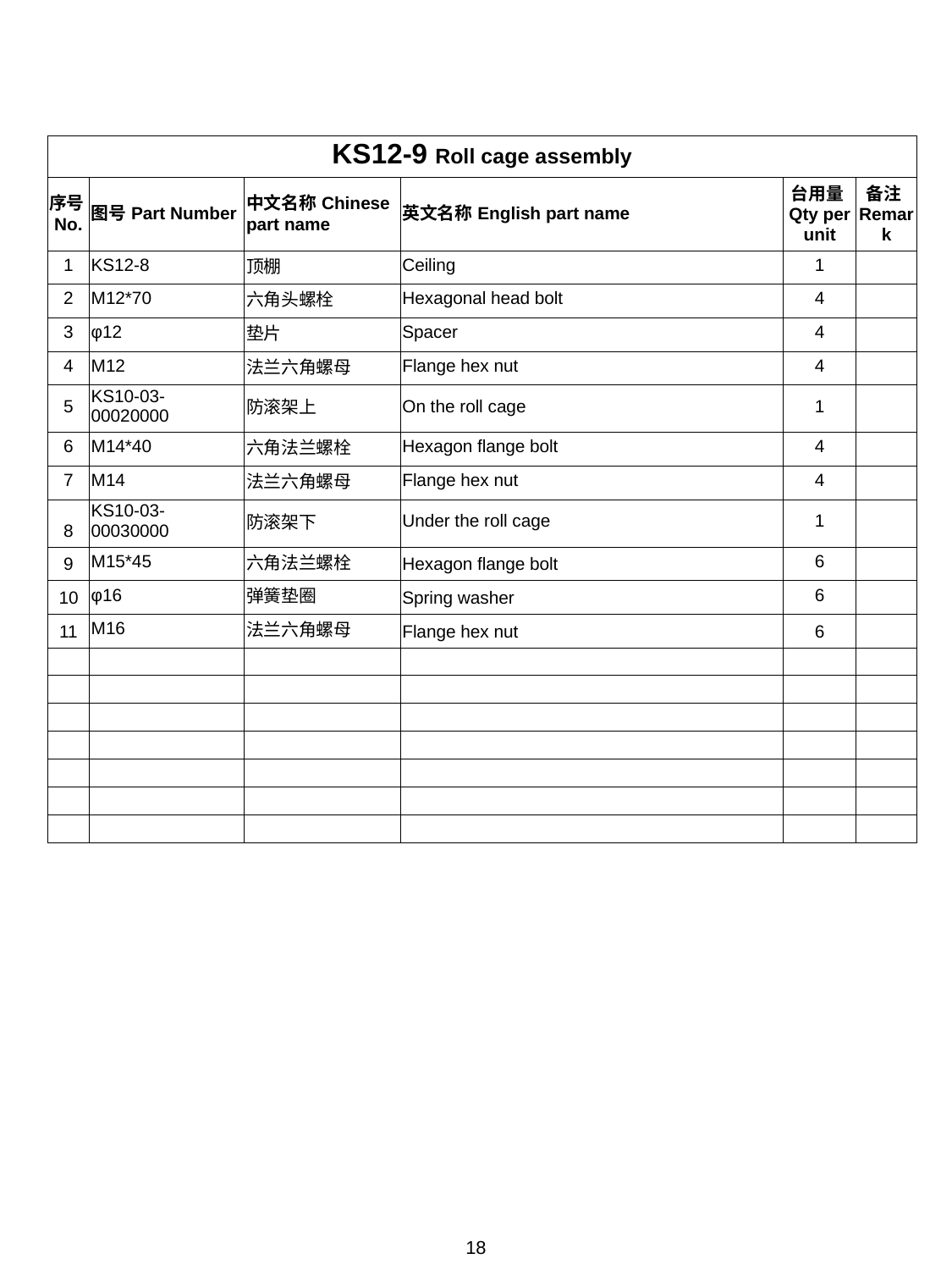

| KS12-9 Roll cage assembly |  |  |  |  |  |
| --- | --- | --- | --- | --- | --- |
| 序号No. | 图号Part Number | 中文名称Chinese part name | 英文名称English part name | 台用量Qty per unit | 备注Remark |
| 1 | KS12-8 | 顶棚 | Ceiling | 1 |  |
| 2 | M12\*70 | 六角头螺栓 | Hexagonal head bolt | 4 |  |
| 3 | φ12 | 垫片 | Spacer | 4 |  |
| 4 | M12 | 法兰六角螺母 | Flange hex nut | 4 |  |
| 5 | KS10-03-00020000 | 防滚架上 | On the roll cage | 1 |  |
| 6 | M14\*40 | 六角法兰螺栓 | Hexagon flange bolt | 4 |  |
| 7 | M14 | 法兰六角螺母 | Flange hex nut | 4 |  |
| 8 | KS10-03-00030000 | 防滚架下 | Under the roll cage | 1 |  |
| 9 | M15\*45 | 六角法兰螺栓 | Hexagon flange bolt | 6 |  |
| 10 | φ16 | 弹簧垫圈 | Spring washer | 6 |  |
| 11 | M16 | 法兰六角螺母 | Flange hex nut | 6 |  |
|  |  |  |  |  |  |
|  |  |  |  |  |  |
|  |  |  |  |  |  |
|  |  |  |  |  |  |
|  |  |  |  |  |  |
|  |  |  |  |  |  |
|  |  |  |  |  |  |
18